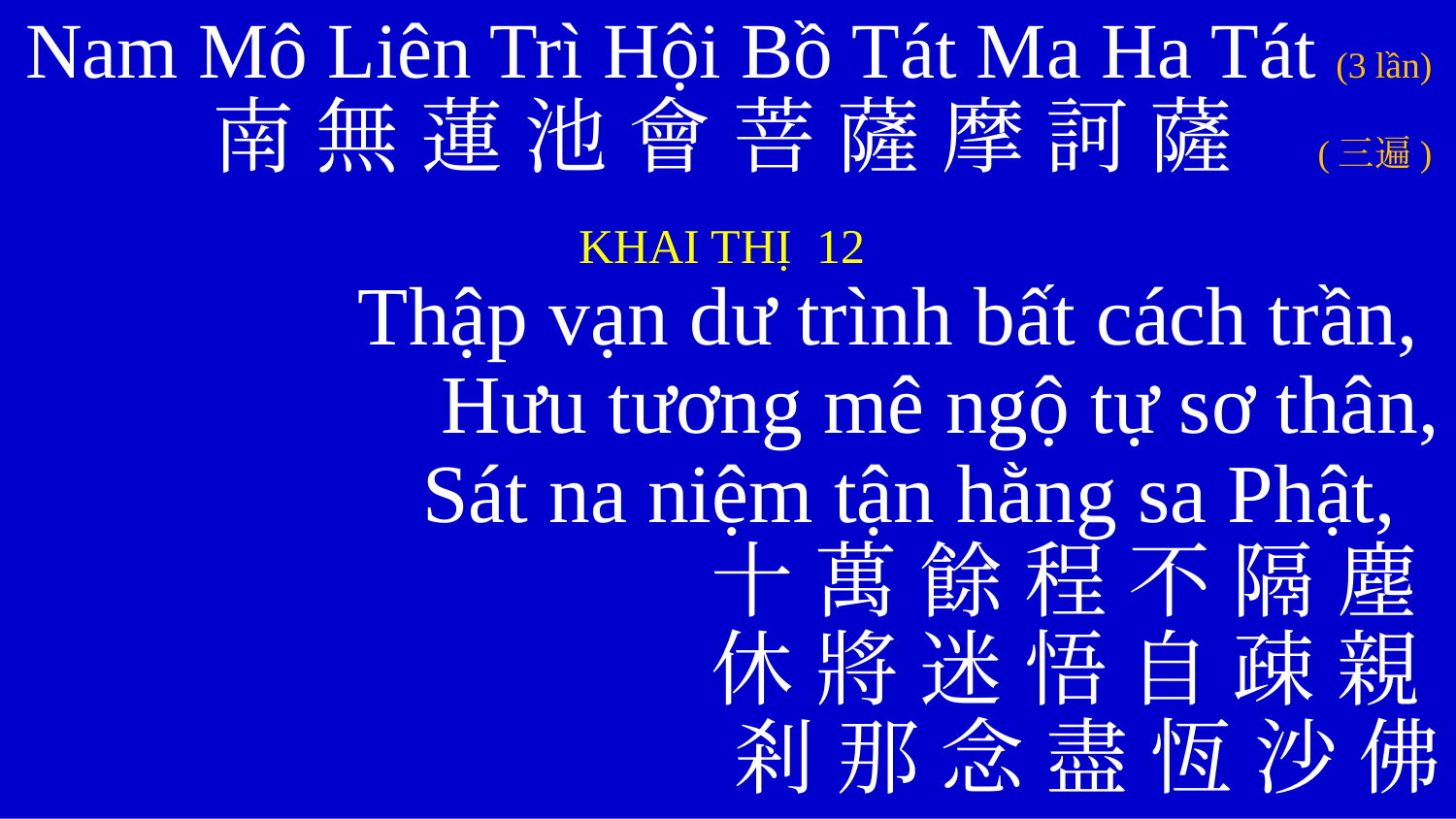

Nam Mô Liên Trì Hội Bồ Tát Ma Ha Tát (3 lần)
南 無 蓮 池 會 菩 薩 摩 訶 薩   (三遍)

KHAI THỊ  12
	Thập vạn dư trình bất cách trần,
	Hưu tương mê ngộ tự sơ thân,
	Sát na niệm tận hằng sa Phật,
	十 萬 餘 程 不 隔 塵
	休 將 迷 悟 自 疎 親
	剎 那 念 盡 恆 沙 佛